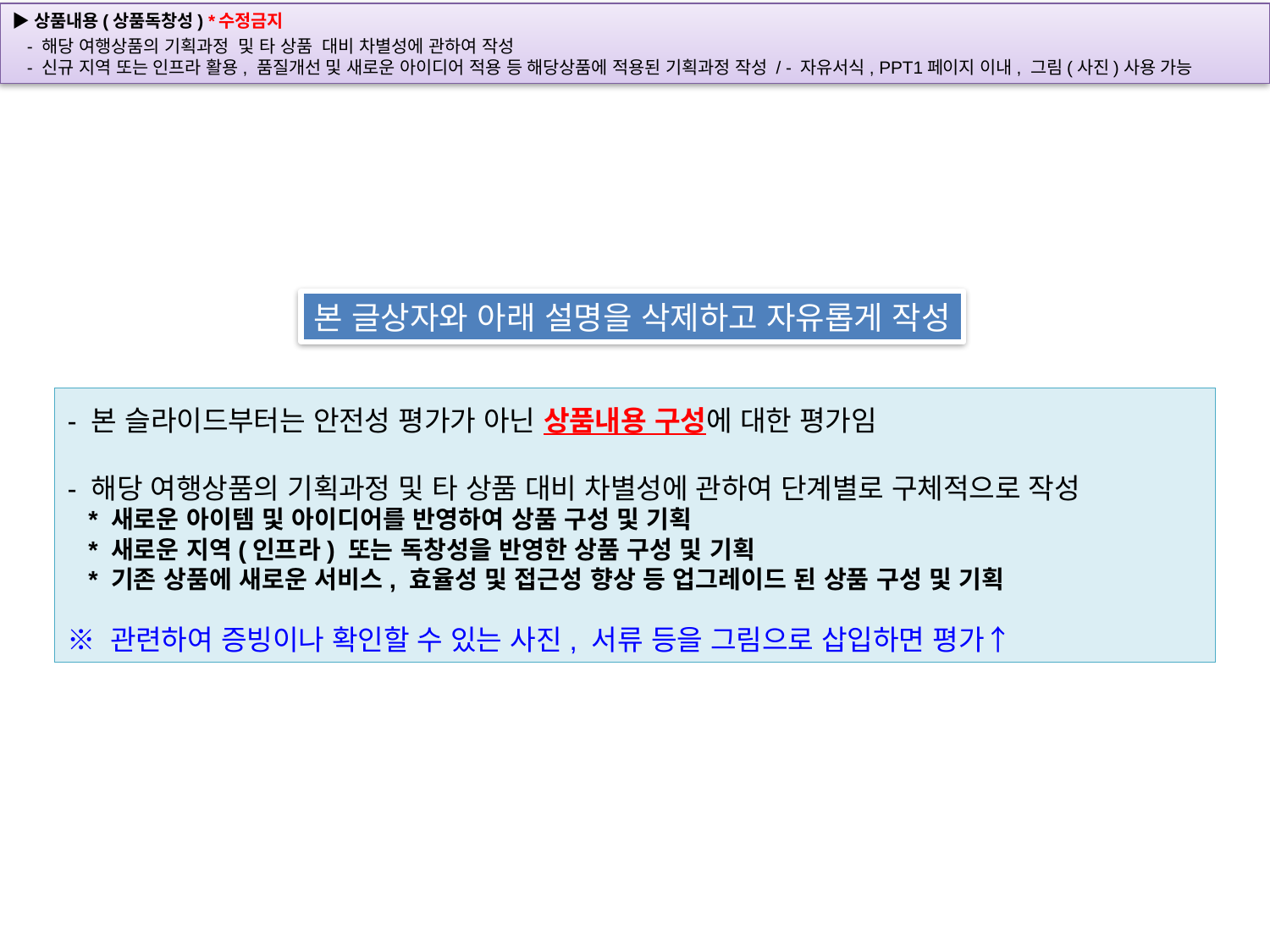

본 글상자와 아래 설명을 삭제하고 자유롭게 작성

- 본 슬라이드부터는 안전성 평가가 아닌 상품내용 구성에 대한 평가임

- 해당 여행상품의 기획과정 및 타 상품 대비 차별성에 관하여 단계별로 구체적으로 작성
   * 새로운 아이템 및 아이디어를 반영하여 상품 구성 및 기획
   * 새로운 지역(인프라) 또는 독창성을 반영한 상품 구성 및 기획
   * 기존 상품에 새로운 서비스, 효율성 및 접근성 향상 등 업그레이드 된 상품 구성 및 기획

※ 관련하여 증빙이나 확인할 수 있는 사진, 서류 등을 그림으로 삽입하면 평가↑